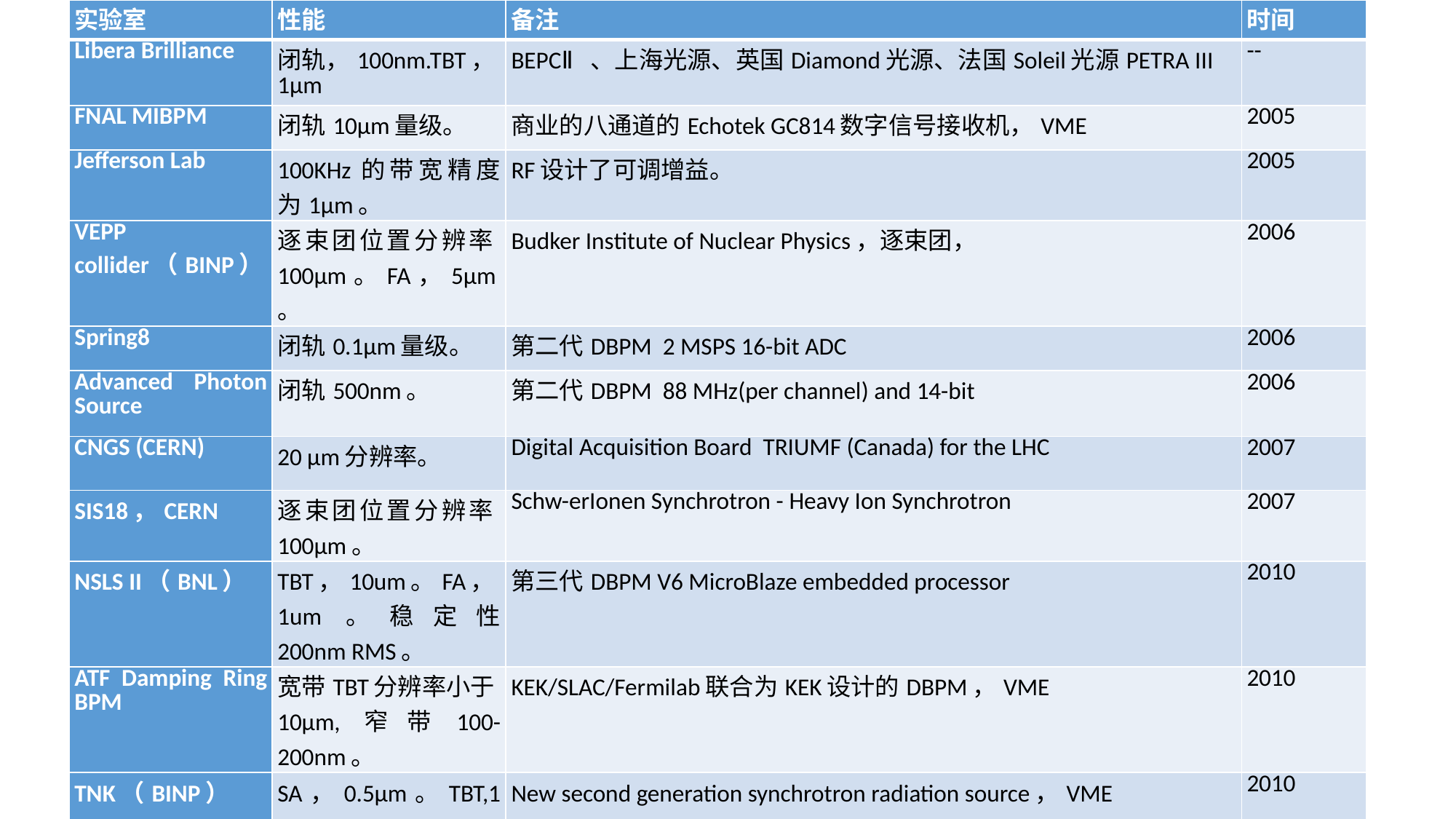

| 实验室 | 性能 | 备注 | 时间 |
| --- | --- | --- | --- |
| Libera Brilliance | 闭轨，100nm.TBT，1µm | BEPCⅡ、上海光源、英国Diamond光源、法国Soleil光源PETRA III | -- |
| FNAL MIBPM | 闭轨10µm量级。 | 商业的八通道的Echotek GC814数字信号接收机，VME | 2005 |
| Jefferson Lab | 100KHz的带宽精度为1μm。 | RF设计了可调增益。 | 2005 |
| VEPP collider（BINP） | 逐束团位置分辨率100µm。FA，5µm。 | Budker Institute of Nuclear Physics，逐束团， | 2006 |
| Spring8 | 闭轨0.1µm量级。 | 第二代DBPM 2 MSPS 16-bit ADC | 2006 |
| Advanced Photon Source | 闭轨500nm。 | 第二代DBPM 88 MHz(per channel) and 14-bit | 2006 |
| CNGS (CERN) | 20 µm分辨率。 | Digital Acquisition Board TRIUMF (Canada) for the LHC | 2007 |
| SIS18，CERN | 逐束团位置分辨率100µm。 | Schw-erIonen Synchrotron - Heavy Ion Synchrotron | 2007 |
| NSLS II（BNL） | TBT，10um。FA，1um。稳定性 200nm RMS。 | 第三代DBPM V6 MicroBlaze embedded processor | 2010 |
| ATF Damping Ring BPM | 宽带TBT分辨率小于10μm,窄带100-200nm。 | KEK/SLAC/Fermilab联合为KEK设计的DBPM，VME | 2010 |
| TNK（BINP） | SA，0.5µm。TBT,10µm。 | New second generation synchrotron radiation source，VME | 2010 |
| SSRF | TBT，3µm。闭轨，0.1µm量级。 | 三个样机，硬件软件分开研发，然后移植。 | 2012 |
#